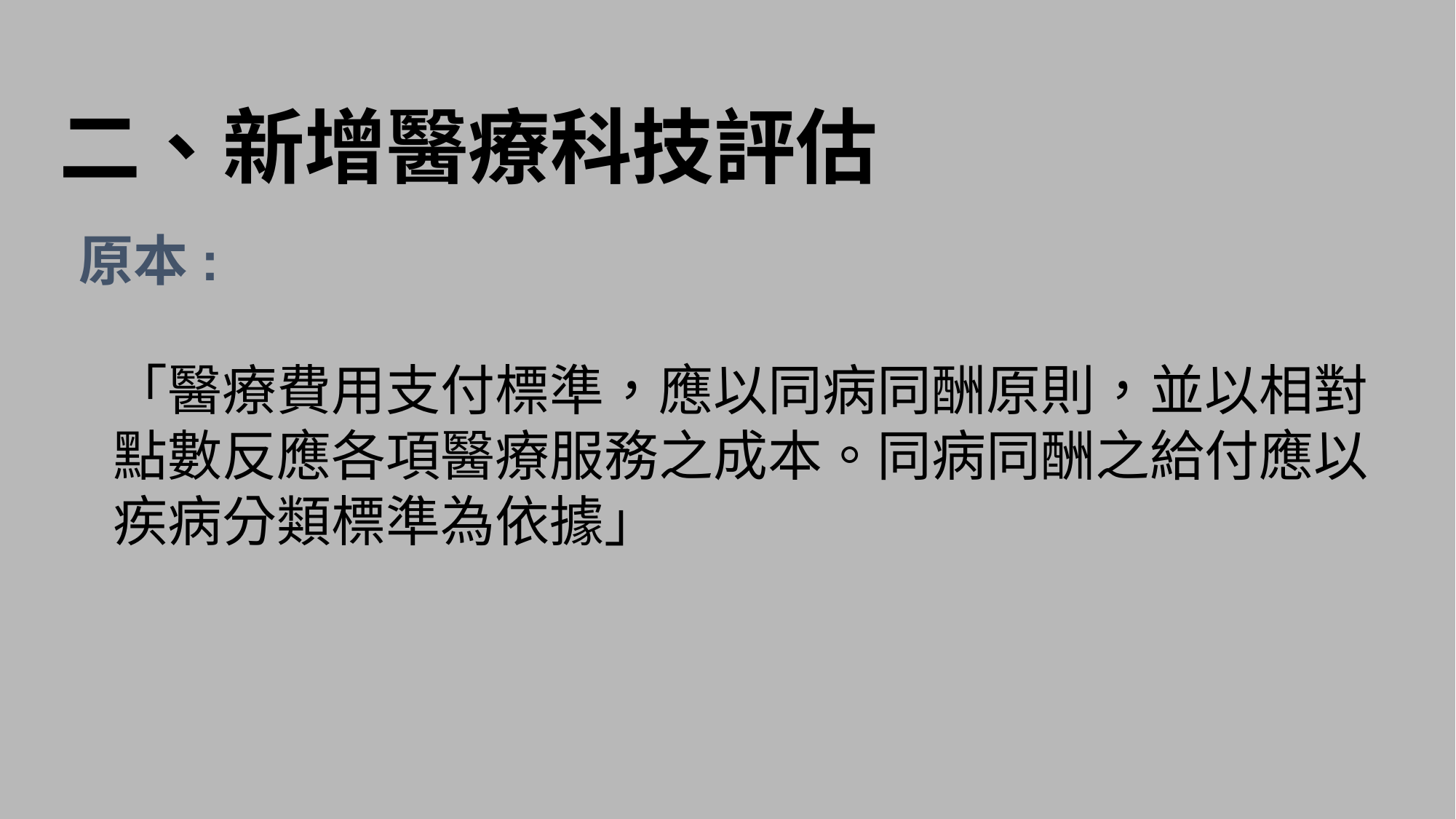

二、新增醫療科技評估
原本:
「醫療費用支付標準，應以同病同酬原則，並以相對點數反應各項醫療服務之成本。同病同酬之給付應以疾病分類標準為依據」